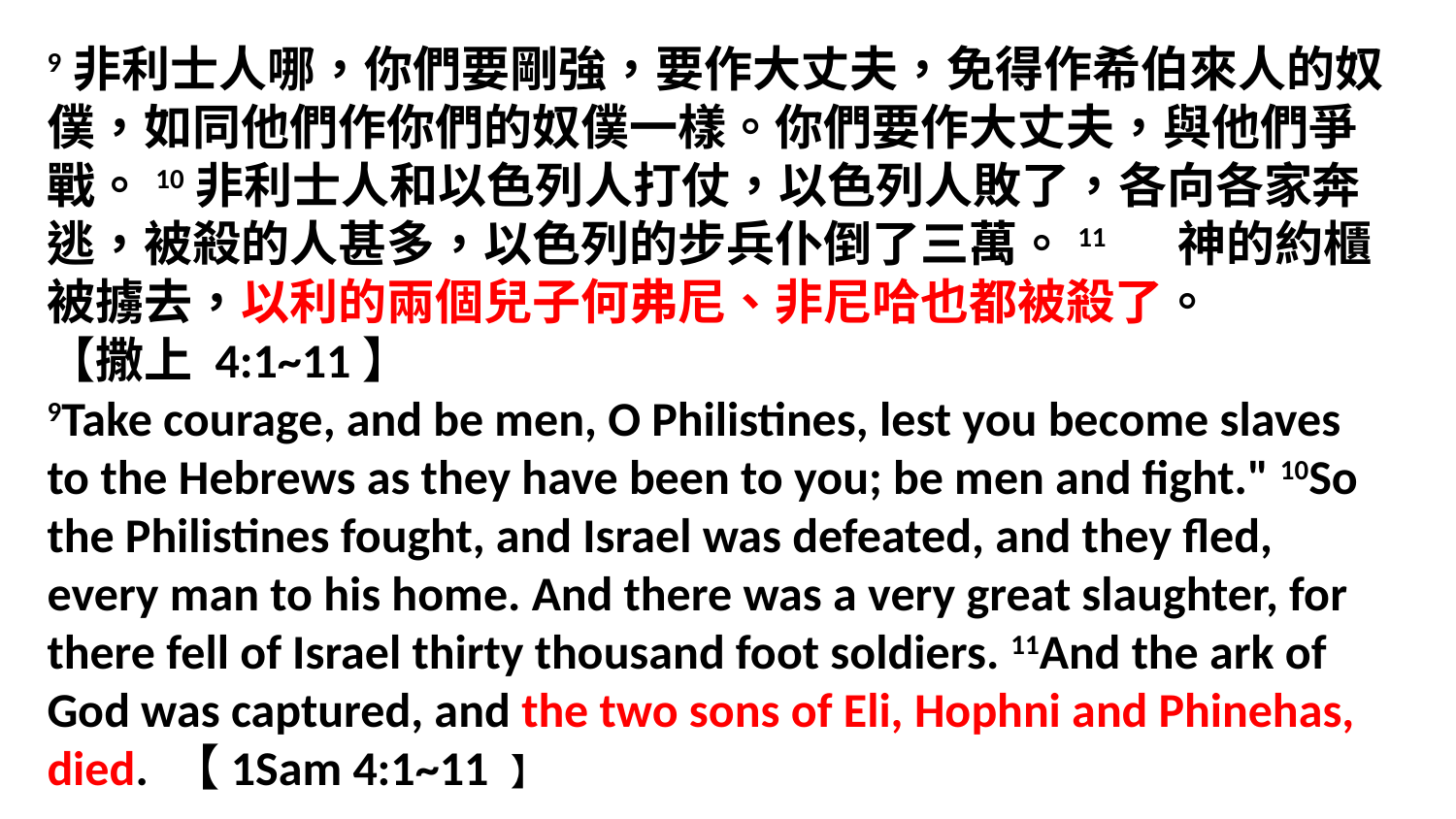

9非利士人哪，你們要剛強，要作大丈夫，免得作希伯來人的奴僕，如同他們作你們的奴僕一樣。你們要作大丈夫，與他們爭戰。10非利士人和以色列人打仗，以色列人敗了，各向各家奔逃，被殺的人甚多，以色列的步兵仆倒了三萬。11　 神的約櫃被擄去，以利的兩個兒子何弗尼、非尼哈也都被殺了。
【撒上 4:1~11】
9Take courage, and be men, O Philistines, lest you become slaves to the Hebrews as they have been to you; be men and fight." 10So the Philistines fought, and Israel was defeated, and they fled, every man to his home. And there was a very great slaughter, for there fell of Israel thirty thousand foot soldiers. 11And the ark of God was captured, and the two sons of Eli, Hophni and Phinehas, died. 【1Sam 4:1~11 】